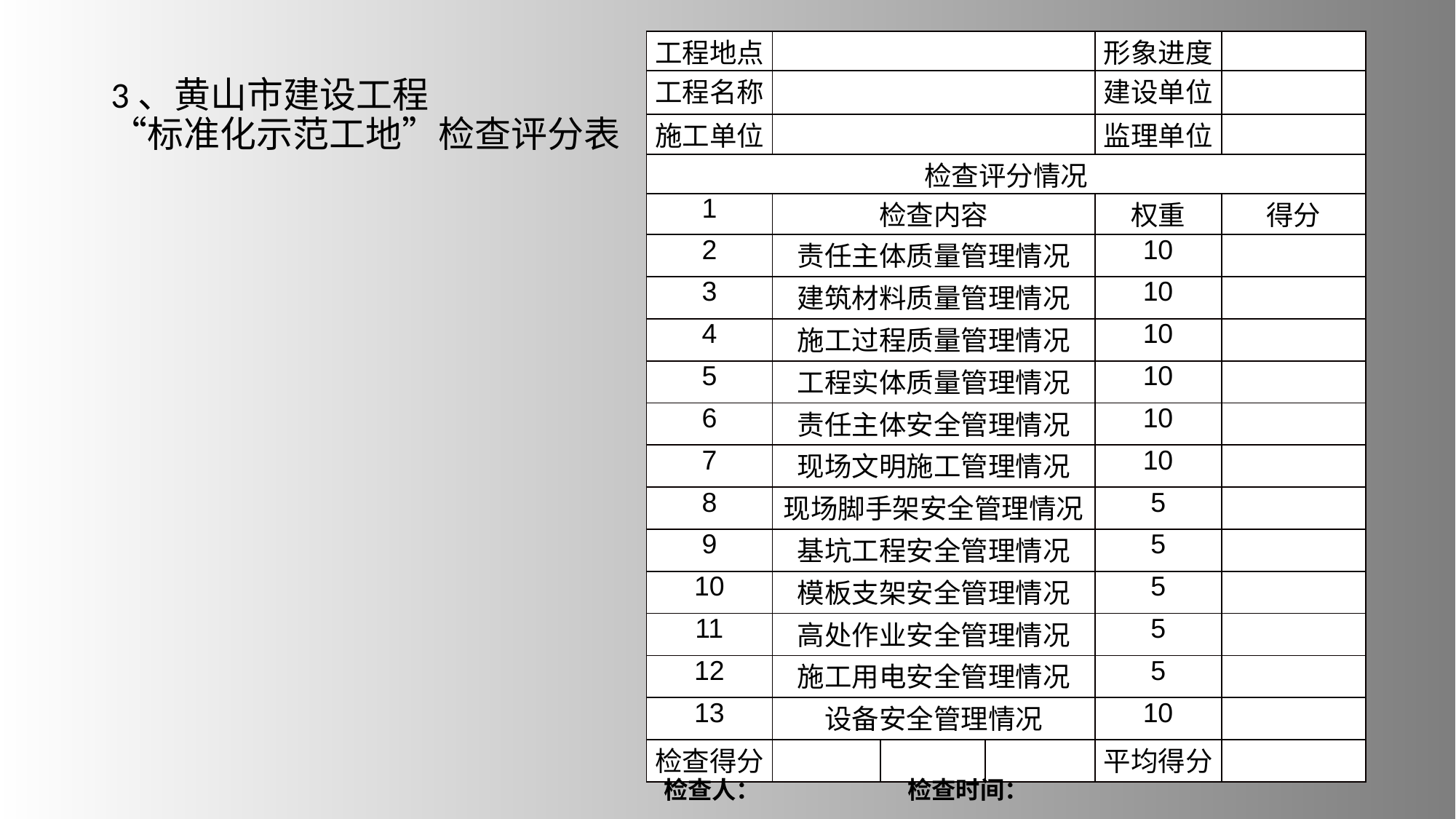

| 工程地点 |  |  |  | 形象进度 |  |
| --- | --- | --- | --- | --- | --- |
| 工程名称 |  |  |  | 建设单位 |  |
| 施工单位 |  |  |  | 监理单位 |  |
| 检查评分情况 |  |  |  |  |  |
| 1 | 检查内容 |  |  | 权重 | 得分 |
| 2 | 责任主体质量管理情况 |  |  | 10 |  |
| 3 | 建筑材料质量管理情况 |  |  | 10 |  |
| 4 | 施工过程质量管理情况 |  |  | 10 |  |
| 5 | 工程实体质量管理情况 |  |  | 10 |  |
| 6 | 责任主体安全管理情况 |  |  | 10 |  |
| 7 | 现场文明施工管理情况 |  |  | 10 |  |
| 8 | 现场脚手架安全管理情况 |  |  | 5 |  |
| 9 | 基坑工程安全管理情况 |  |  | 5 |  |
| 10 | 模板支架安全管理情况 |  |  | 5 |  |
| 11 | 高处作业安全管理情况 |  |  | 5 |  |
| 12 | 施工用电安全管理情况 |  |  | 5 |  |
| 13 | 设备安全管理情况 |  |  | 10 |  |
| 检查得分 |  |  |  | 平均得分 |  |
# 3、黄山市建设工程 “标准化示范工地”检查评分表

检查人：                           检查时间：